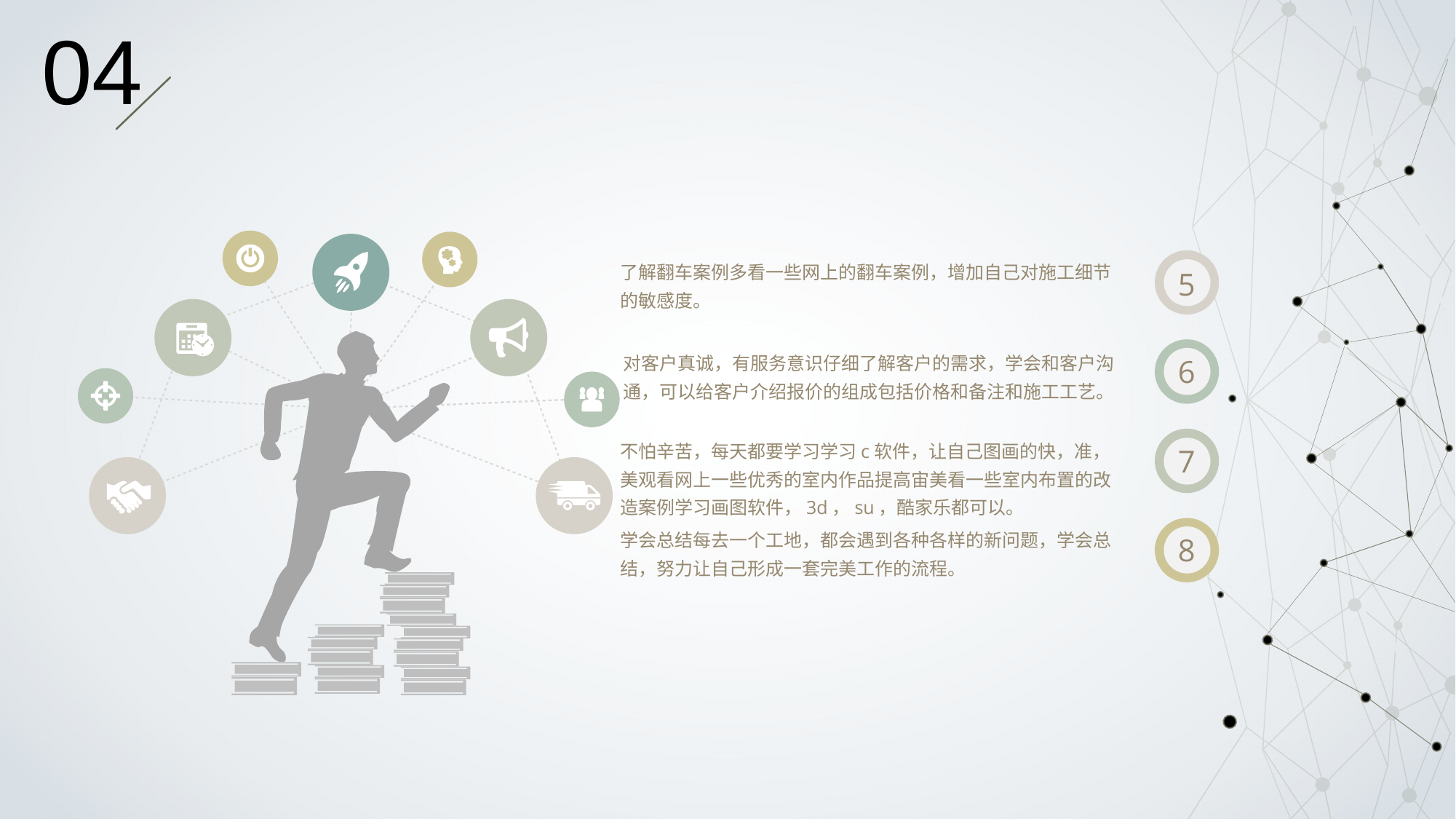

04

了解翻车案例多看一些网上的翻车案例，增加自己对施工细节的敏感度。

5

6

对客户真诚，有服务意识仔细了解客户的需求，学会和客户沟通，可以给客户介绍报价的组成包括价格和备注和施工工艺。

不怕辛苦，每天都要学习学习c软件，让自己图画的快，准，美观看网上一些优秀的室内作品提高宙美看一些室内布置的改造案例学习画图软件，3d，su，酷家乐都可以。

7

学会总结每去一个工地，都会遇到各种各样的新问题，学会总结，努力让自己形成一套完美工作的流程。

8